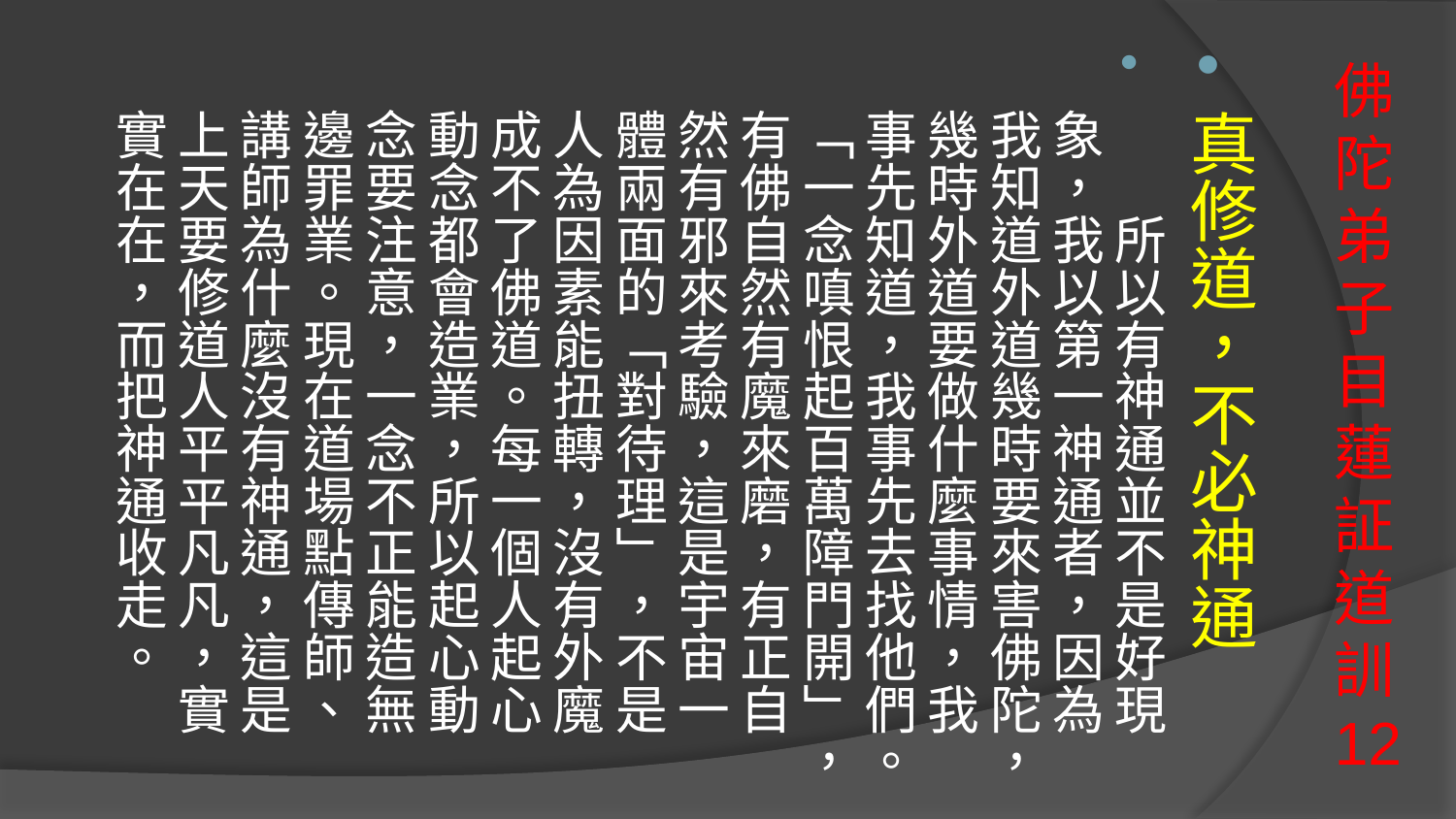

真修道，不必神通
　　所以有神通並不是好現象，我以第一神通者，因為我知道外道幾時要來害佛陀，幾時外道要做什麼事情，我事先知道，我事先去找他們。「一念嗔恨起百萬障門開」，有佛自然有魔來磨，有正自然有邪來考驗，這是宇宙一體兩面的「對待理」，不是人為因素能扭轉，沒有外魔成不了佛道。每一個人起心動念都會造業，所以起心動念要注意，一念不正能造無邊罪業。現在道場點傳師、講師為什麼沒有神通，這是上天要修道人平平凡凡，實實在在，而把神通收走。

# 佛陀弟子目蓮証道訓12